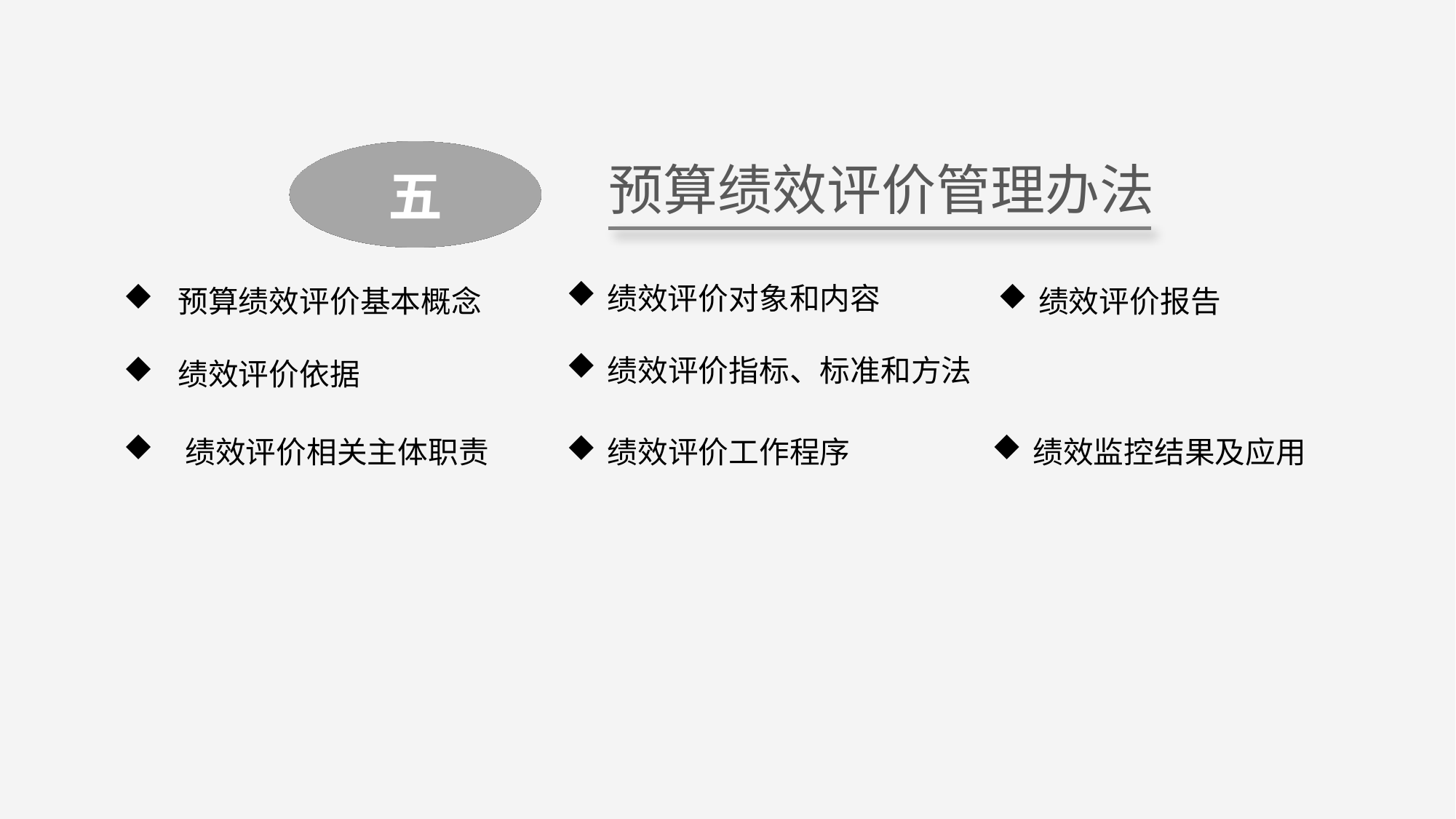

预算绩效评价管理办法
Part A
五
绩效评价对象和内容

绩效评价报告
预算绩效评价基本概念

绩效评价依据

绩效评价指标、标准和方法

  绩效评价相关主体职责

绩效监控结果及应用
绩效评价工作程序